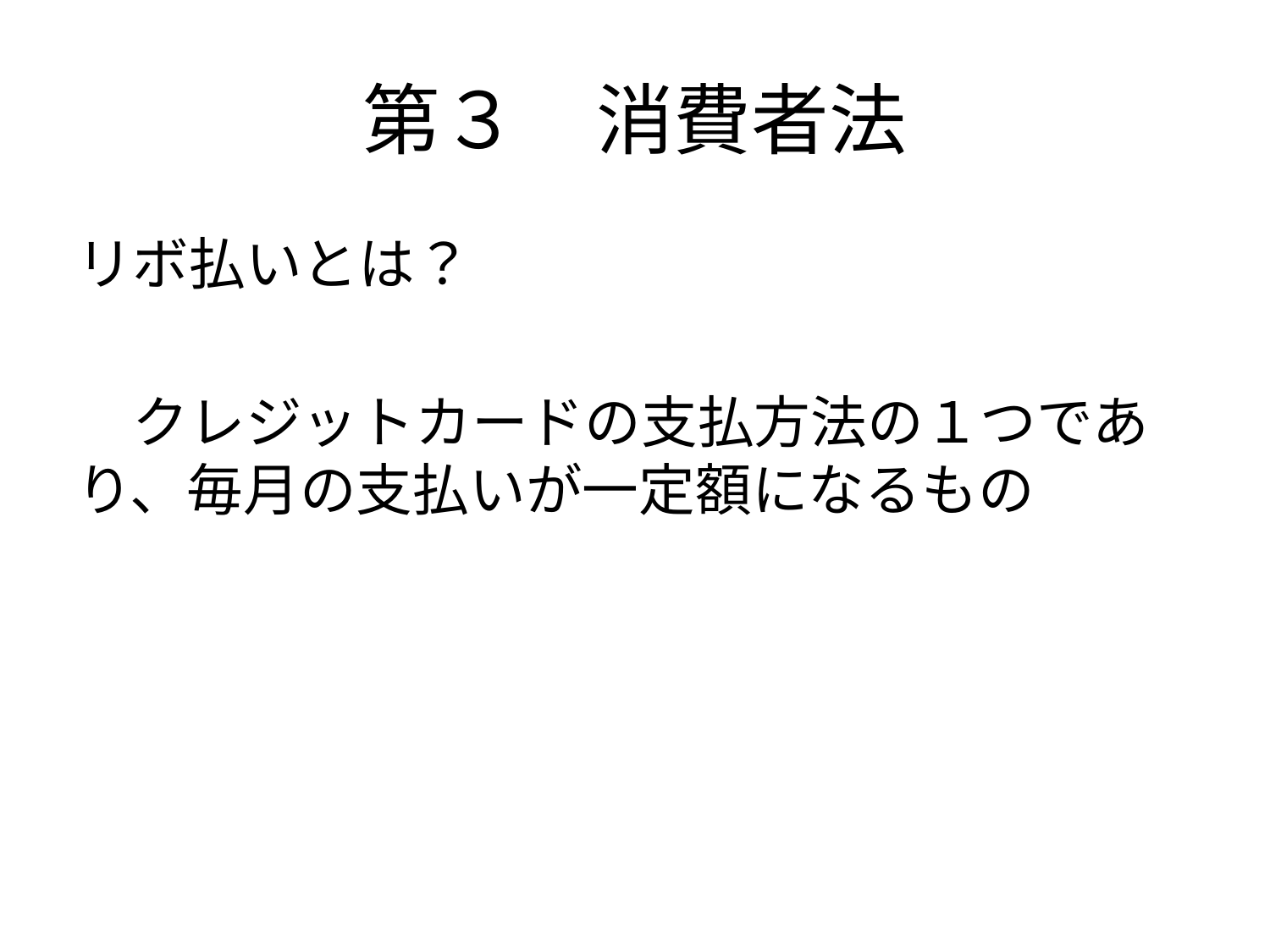

# 第３　消費者法
リボ払いとは？

　クレジットカードの支払方法の１つであり、毎月の支払いが一定額になるもの